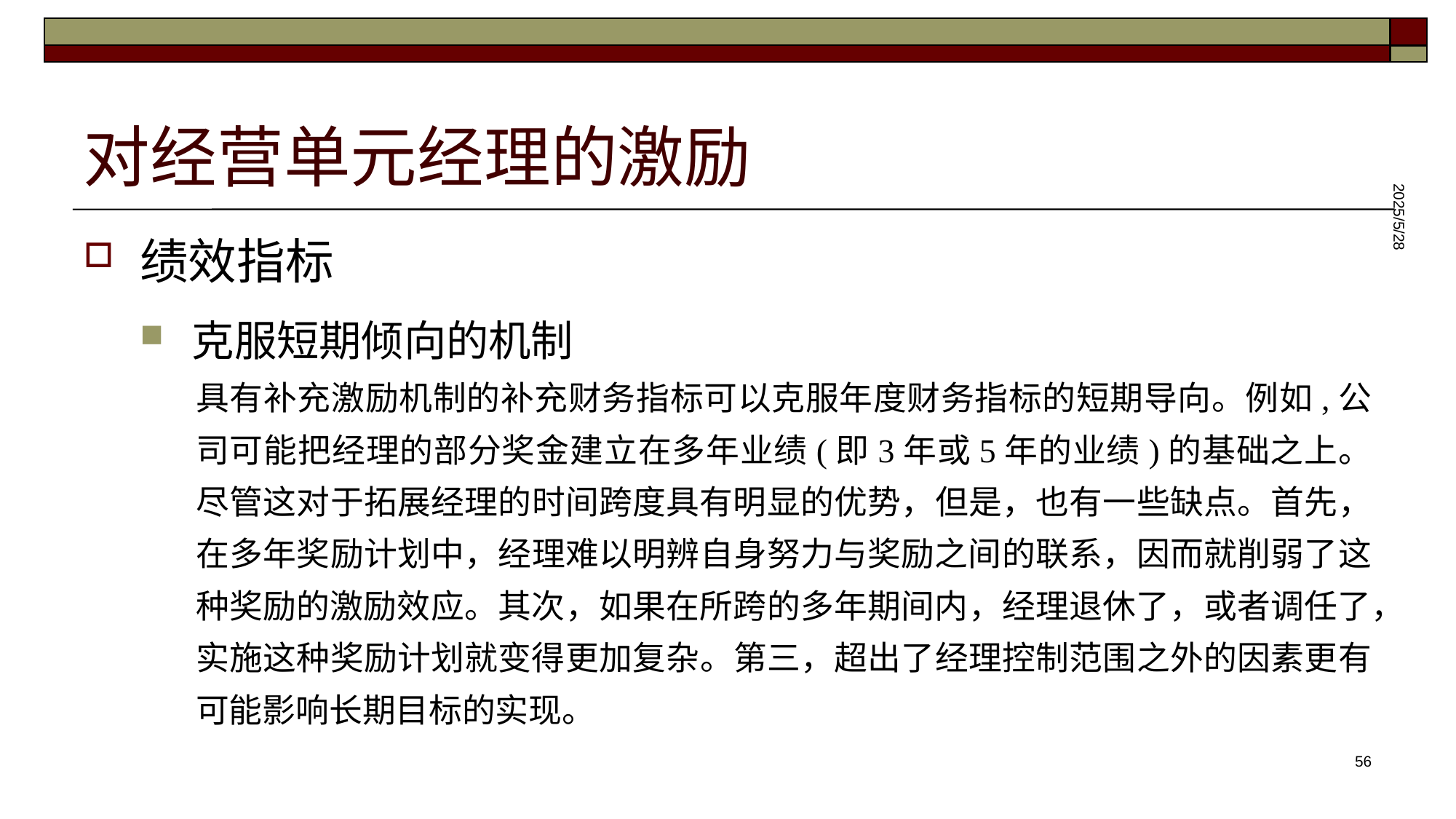

# 对经营单元经理的激励
绩效指标
克服短期倾向的机制
具有补充激励机制的补充财务指标可以克服年度财务指标的短期导向。例如,公司可能把经理的部分奖金建立在多年业绩(即3年或5年的业绩)的基础之上。尽管这对于拓展经理的时间跨度具有明显的优势，但是，也有一些缺点。首先，在多年奖励计划中，经理难以明辨自身努力与奖励之间的联系，因而就削弱了这种奖励的激励效应。其次，如果在所跨的多年期间内，经理退休了，或者调任了，实施这种奖励计划就变得更加复杂。第三，超出了经理控制范围之外的因素更有可能影响长期目标的实现。

2025/5/28
56